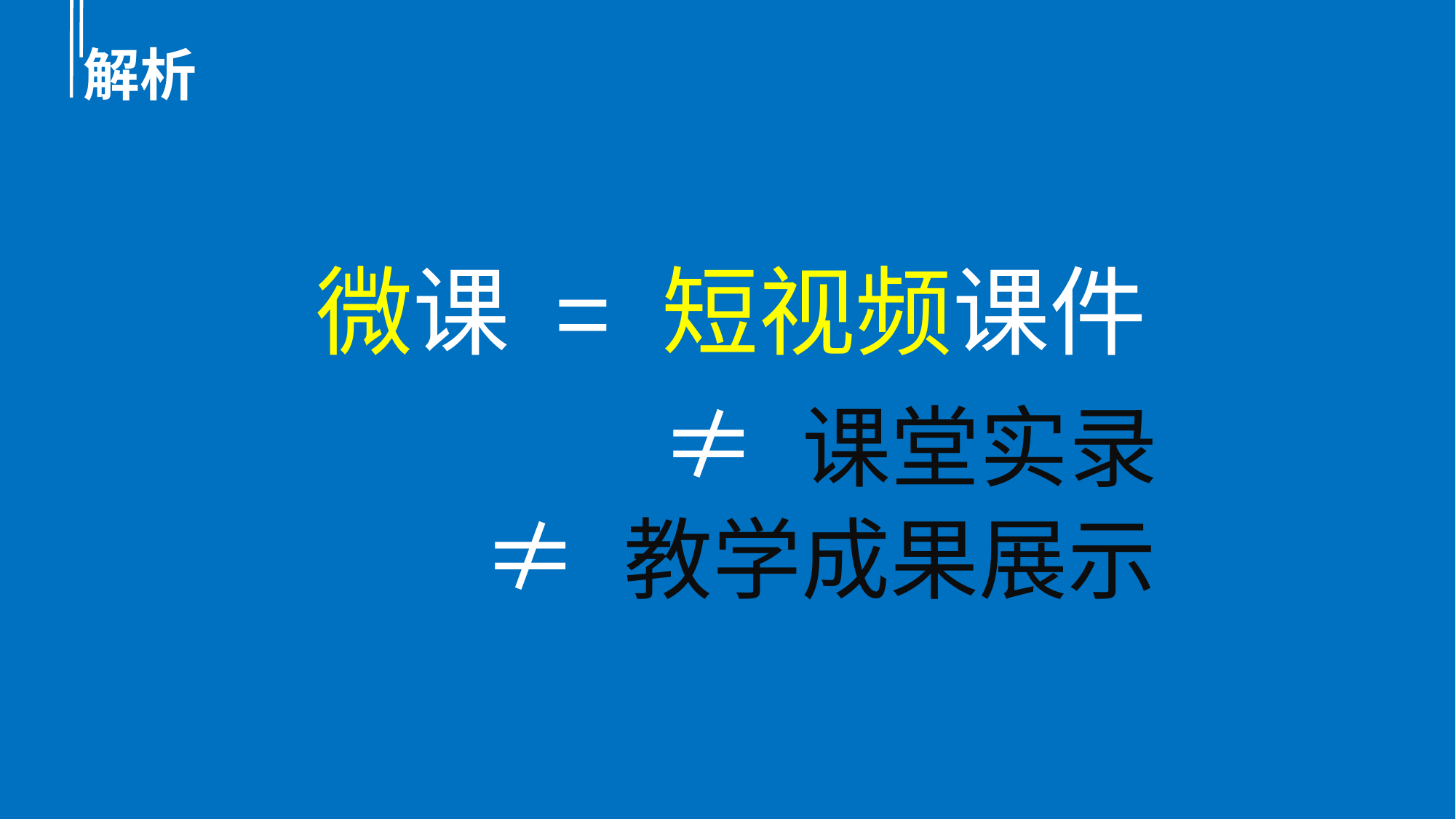

# 解析
微课 = 短视频课件
≠ 课堂实录
≠ 教学成果展示